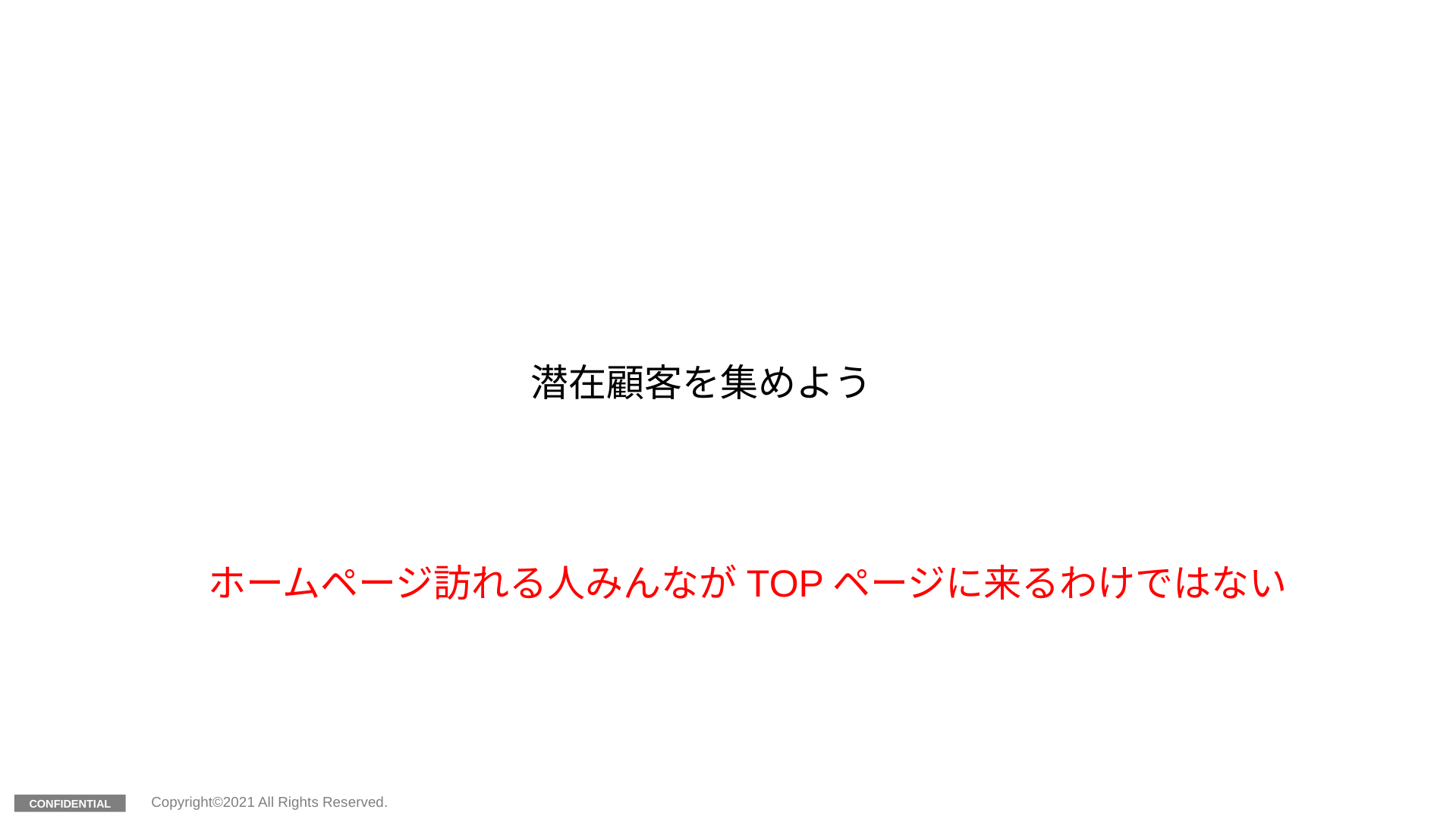

潜在顧客を集めよう
ホームページ訪れる人みんながTOPページに来るわけではない